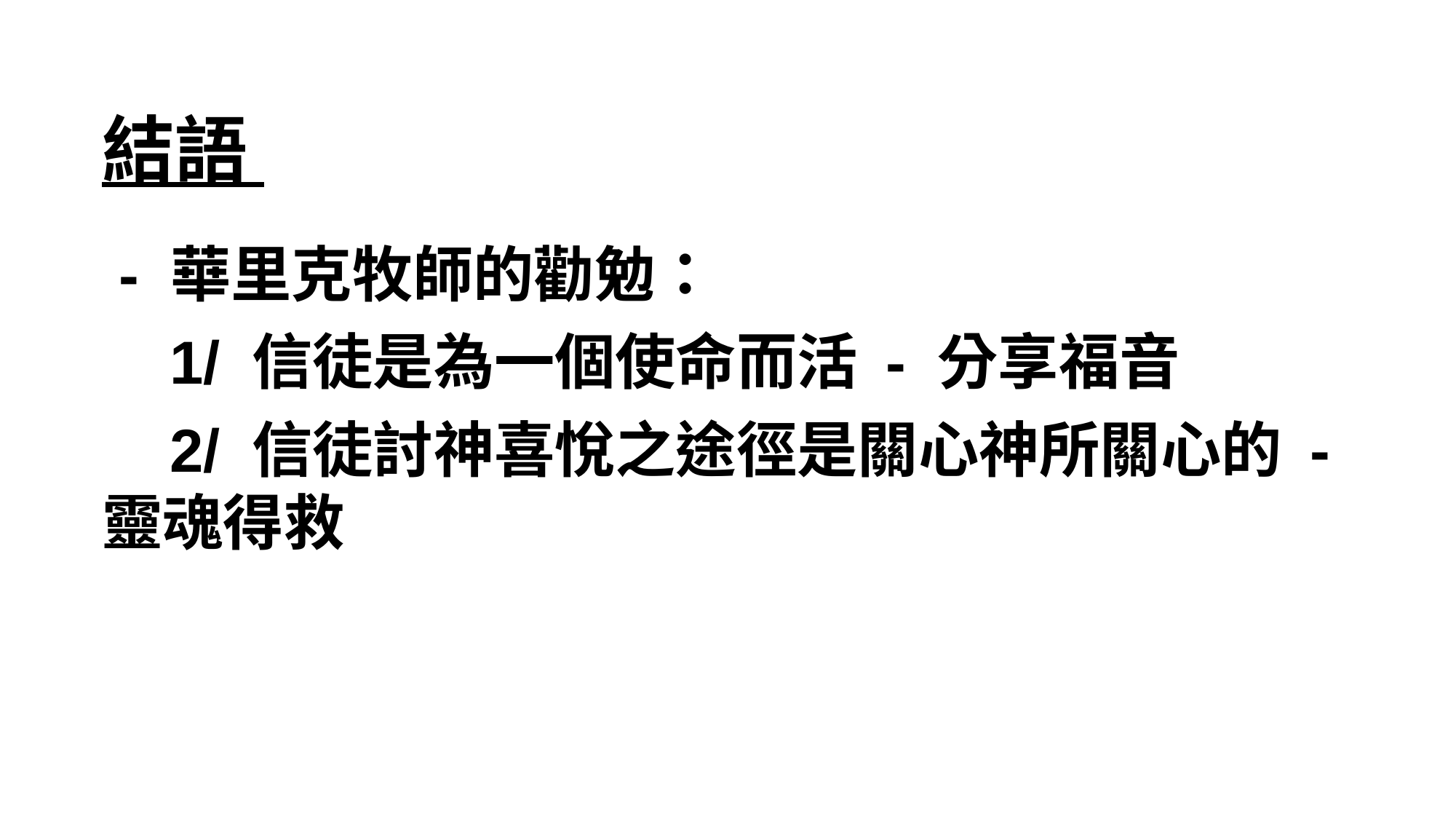

# 結語
 - 華里克牧師的勸勉：
    1/ 信徒是為一個使命而活 - 分享福音
    2/ 信徒討神喜悅之途徑是關心神所關心的 - 靈魂得救